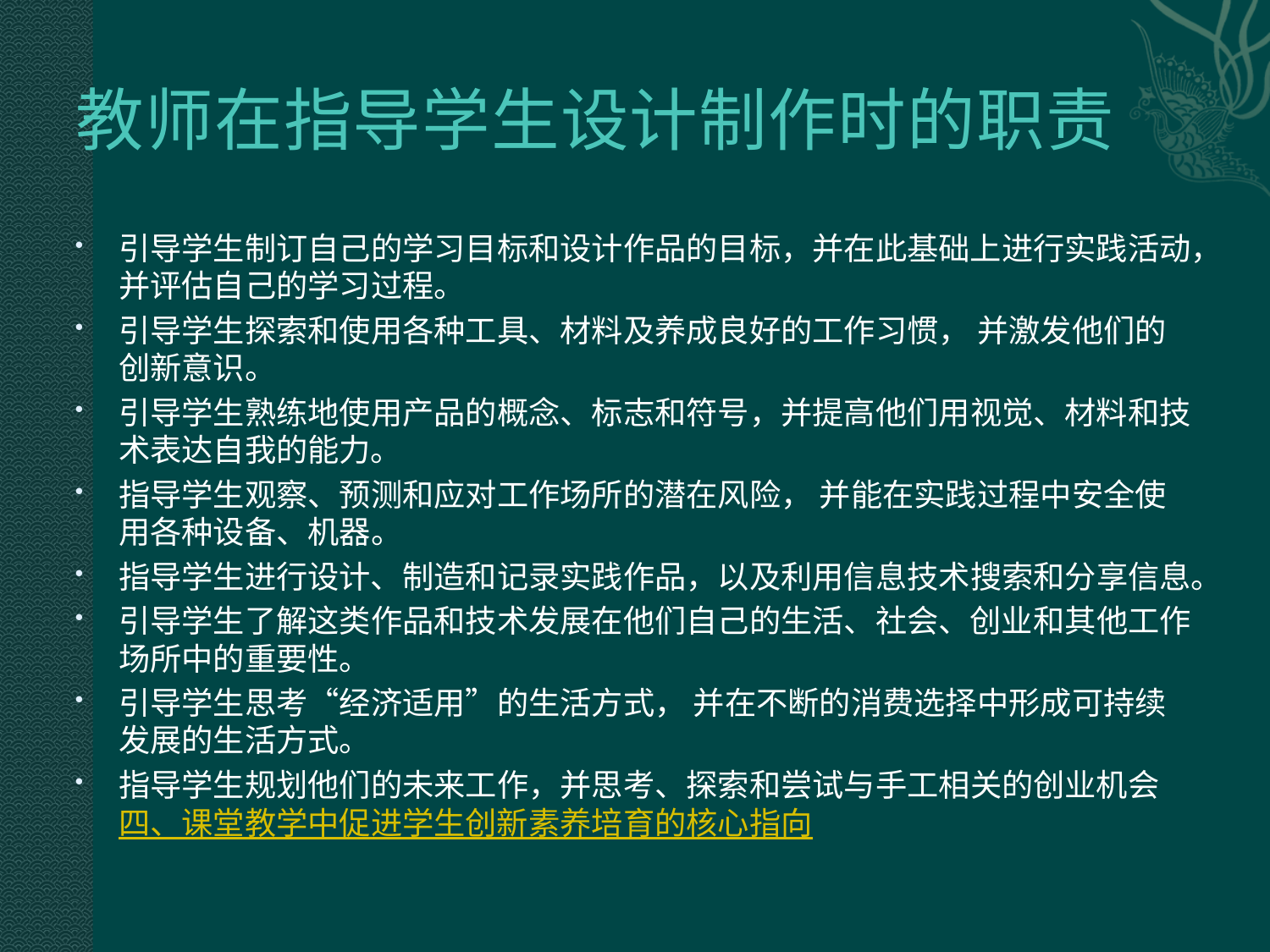

# 教师在指导学生设计制作时的职责
引导学生制订自己的学习目标和设计作品的目标，并在此基础上进行实践活动，并评估自己的学习过程。
引导学生探索和使用各种工具、材料及养成良好的工作习惯， 并激发他们的创新意识。
引导学生熟练地使用产品的概念、标志和符号，并提高他们用视觉、材料和技术表达自我的能力。
指导学生观察、预测和应对工作场所的潜在风险， 并能在实践过程中安全使用各种设备、机器。
指导学生进行设计、制造和记录实践作品，以及利用信息技术搜索和分享信息。
引导学生了解这类作品和技术发展在他们自己的生活、社会、创业和其他工作场所中的重要性。
引导学生思考“经济适用”的生活方式， 并在不断的消费选择中形成可持续发展的生活方式。
指导学生规划他们的未来工作，并思考、探索和尝试与手工相关的创业机会四、课堂教学中促进学生创新素养培育的核心指向